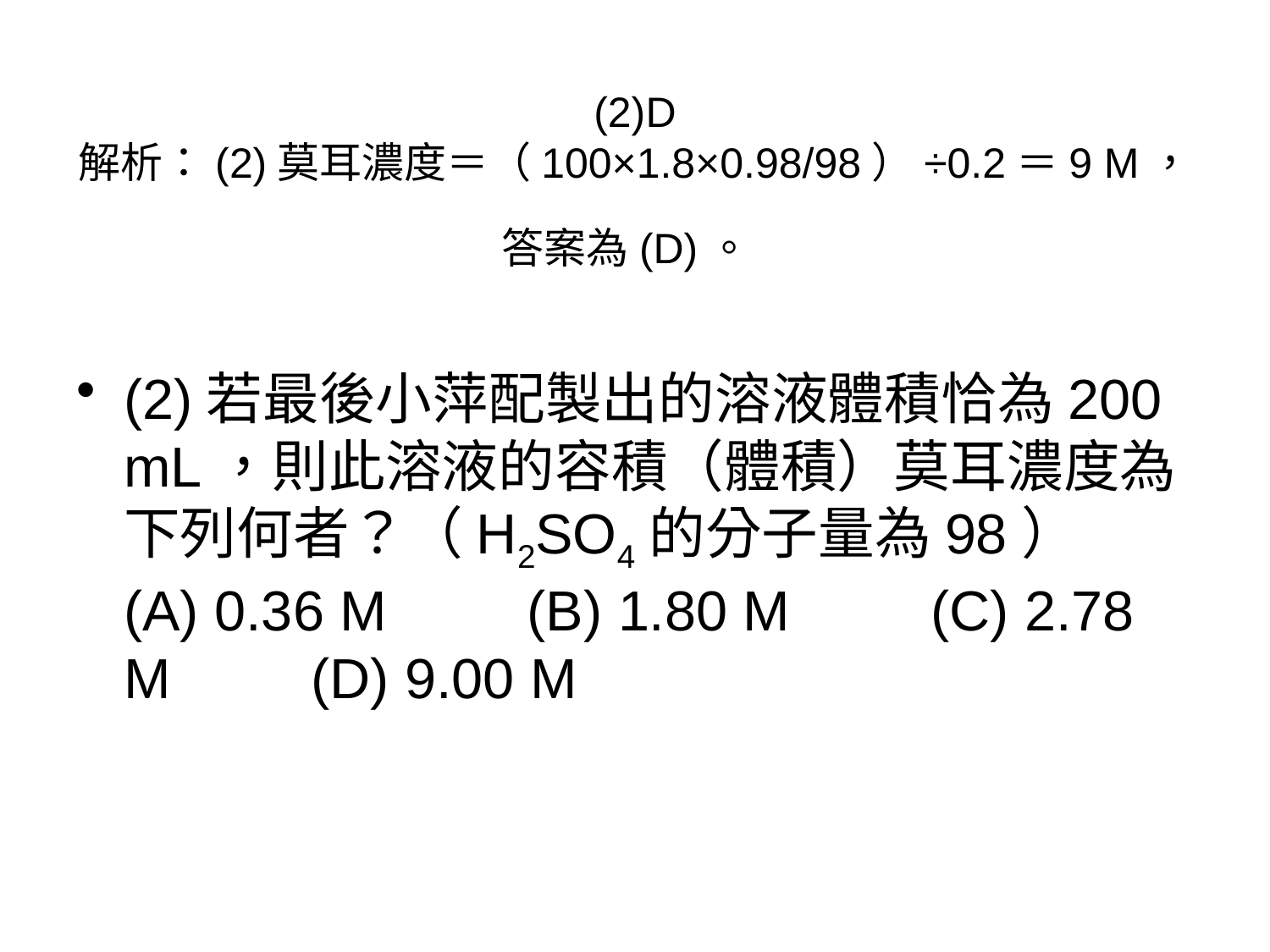

# (2)D 解析：(2)莫耳濃度＝（100×1.8×0.98/98）÷0.2＝9 M，答案為(D)。
(2)若最後小萍配製出的溶液體積恰為200 mL，則此溶液的容積（體積）莫耳濃度為下列何者？（H2SO4的分子量為98）
(A) 0.36 M　　(B) 1.80 M　　(C) 2.78 M　　(D) 9.00 M